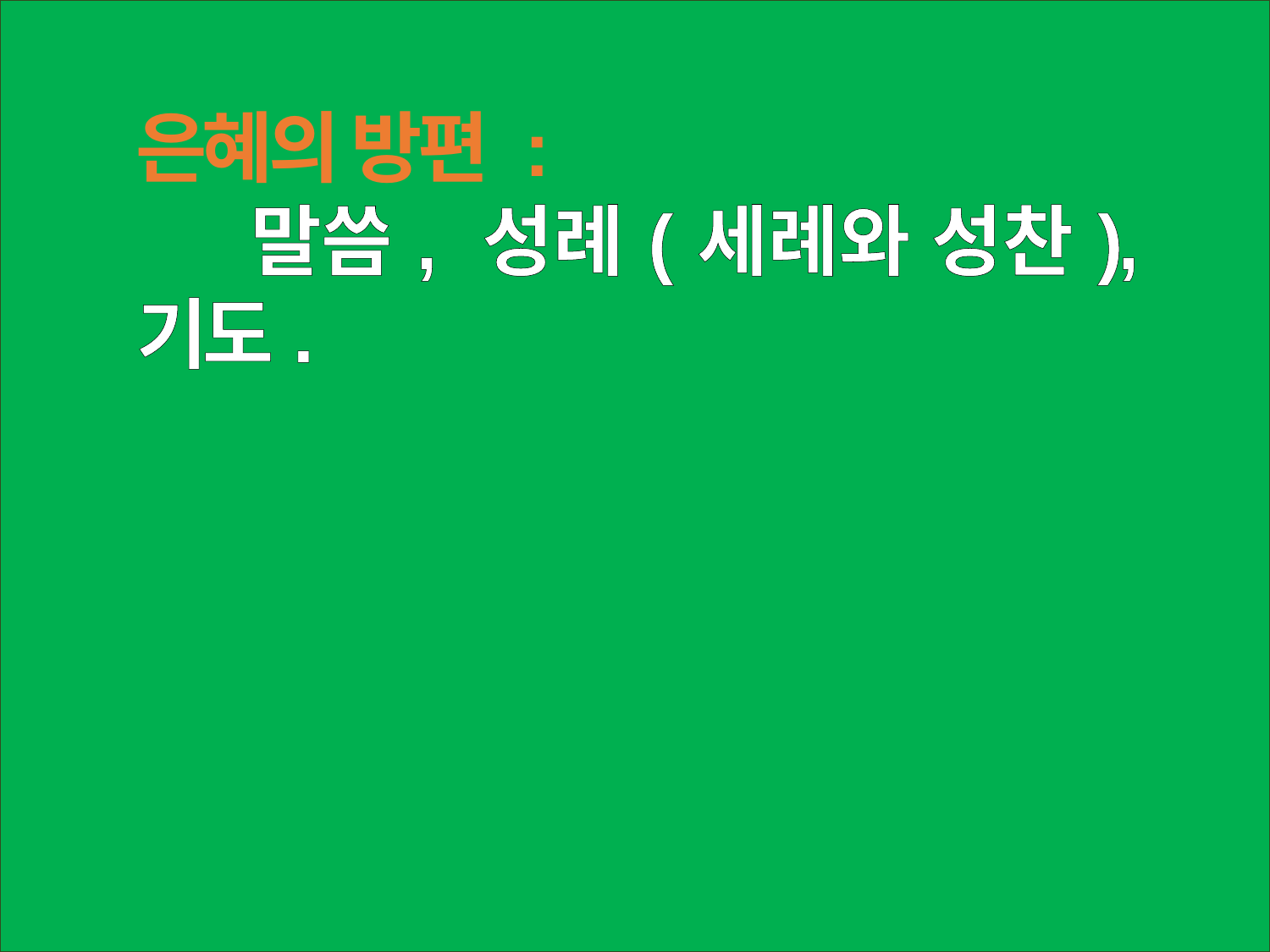

은혜의 방편 :
    말씀, 성례(세례와 성찬), 기도.